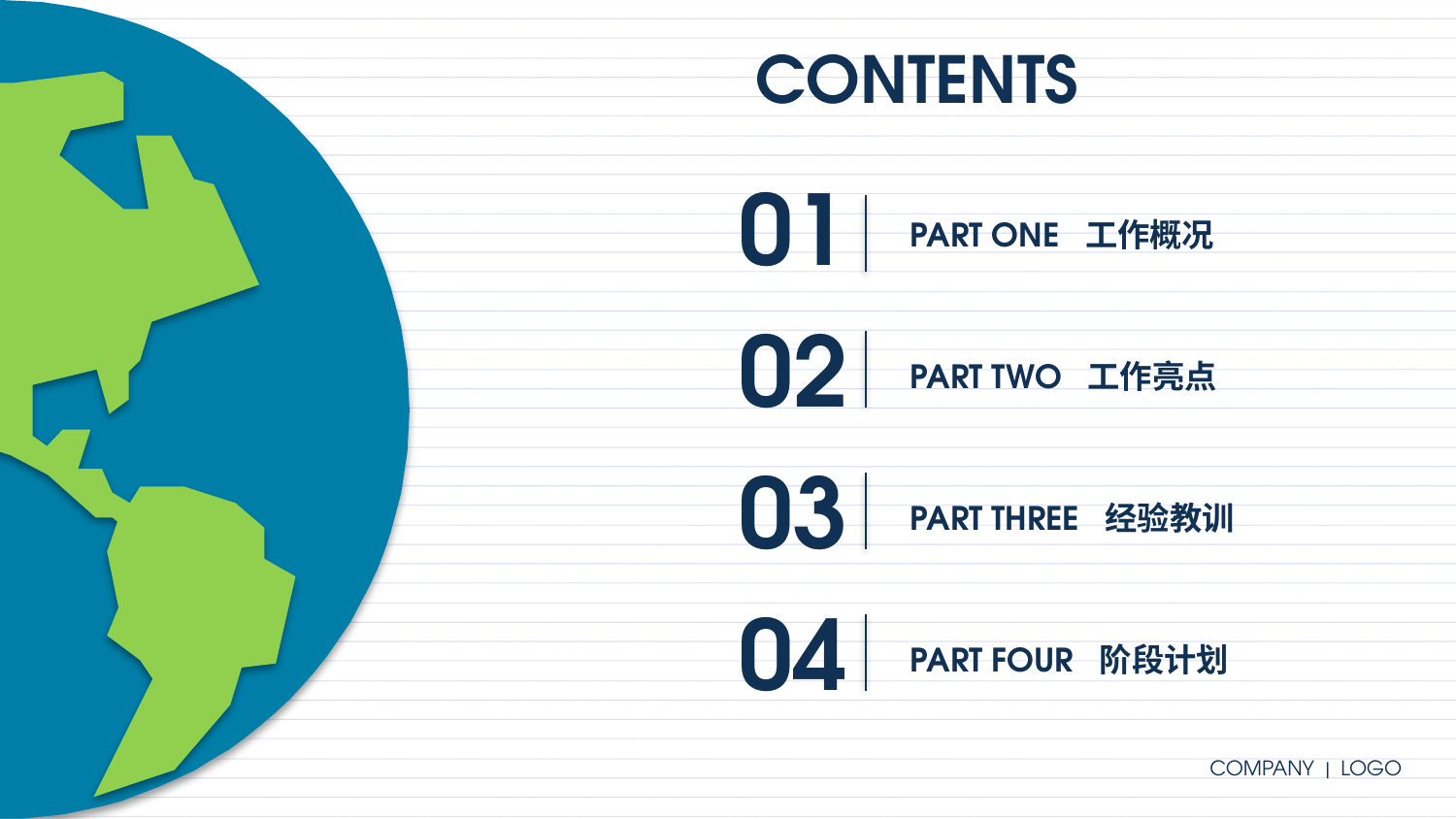

CONTENTS
01
PART ONE  工作概况
02
PART TWO  工作亮点
03
PART THREE  经验教训
04
PART FOUR  阶段计划
COMPANY  |  LOGO